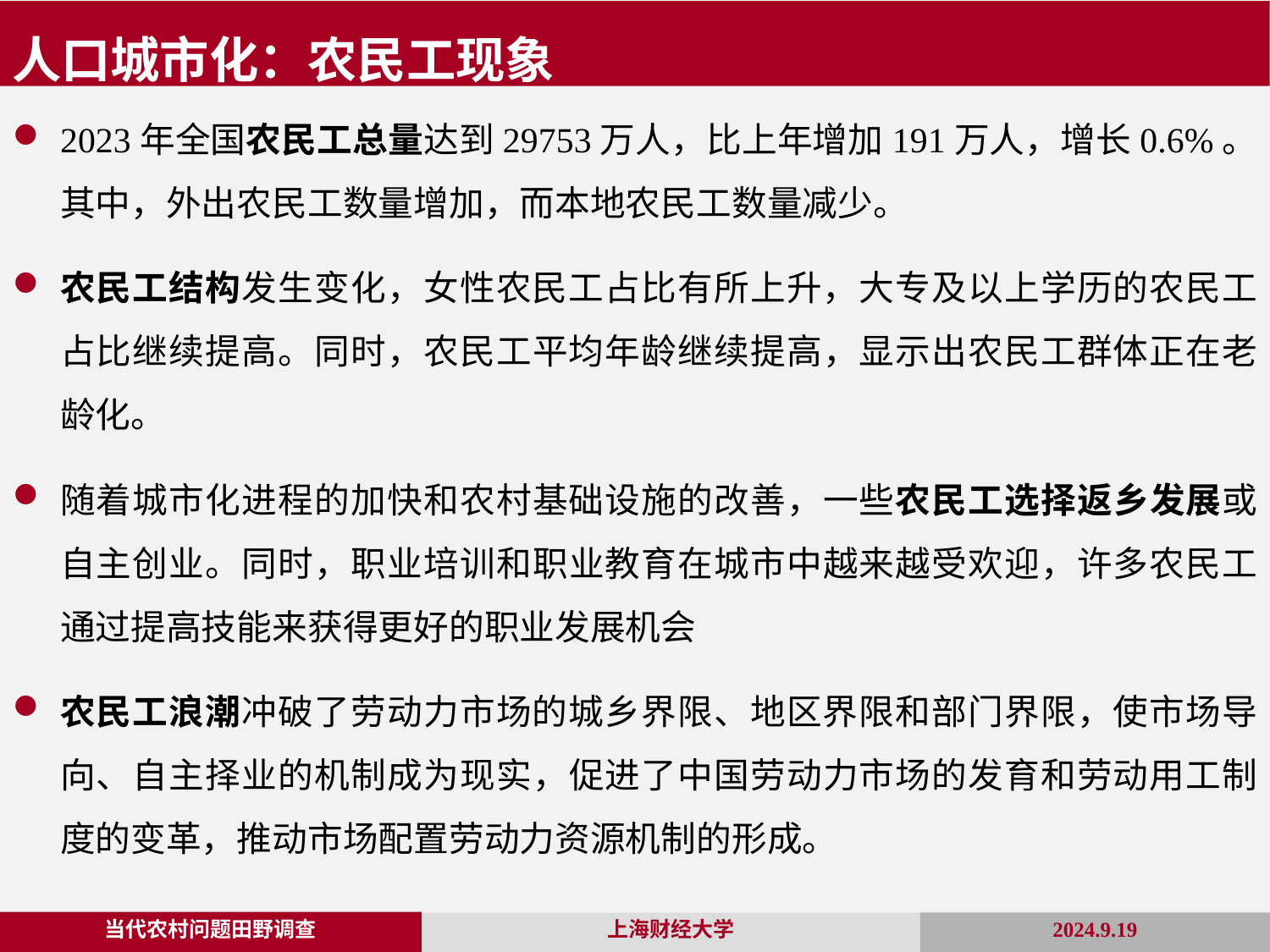

人口城市化：农民工现象
2023年全国农民工总量达到29753万人，比上年增加191万人，增长0.6%。其中，外出农民工数量增加，而本地农民工数量减少‌。
农民工结构发生变化，女性农民工占比有所上升，大专及以上学历的农民工占比继续提高。同时，农民工平均年龄继续提高，显示出农民工群体正在老龄化‌。
随着城市化进程的加快和农村基础设施的改善，一些农民工选择返乡发展或自主创业。同时，职业培训和职业教育在城市中越来越受欢迎，许多农民工通过提高技能来获得更好的职业发展机会‌
农民工浪潮冲破了劳动力市场的城乡界限、地区界限和部门界限，使市场导向、自主择业的机制成为现实，促进了中国劳动力市场的发育和劳动用工制度的变革，推动市场配置劳动力资源机制的形成。
当代农村问题田野调查
2024.9.19
上海财经大学